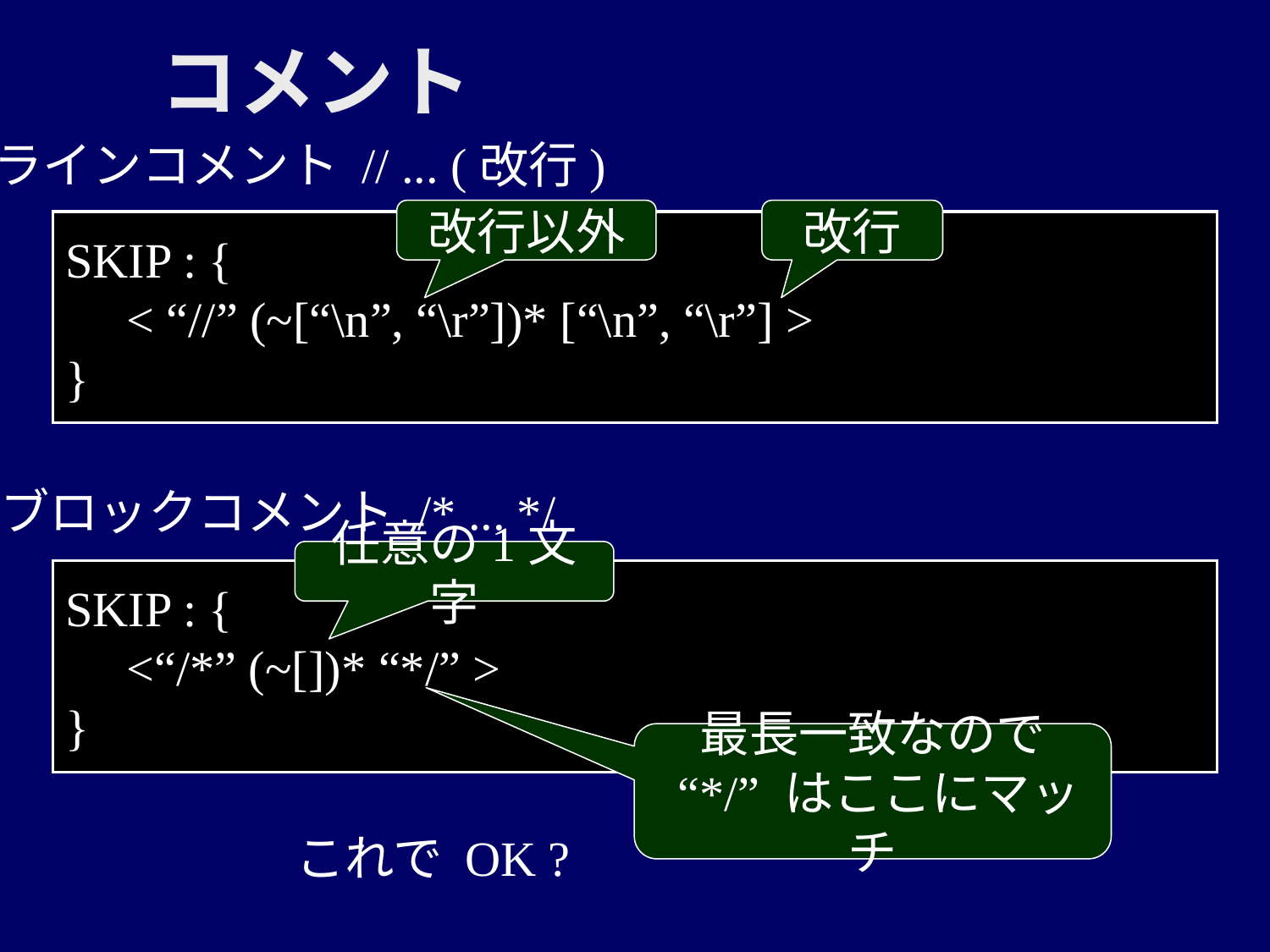

# コメント
ラインコメント // ... (改行)
改行
改行以外
SKIP : {
     < “//” (~[“\n”, “\r”])* [“\n”, “\r”] >
}
ブロックコメント /* ... */
任意の1文字
SKIP : {
     <“/*” (~[])* “*/” >
}
最長一致なので
 “*/” はここにマッチ
これで OK ?